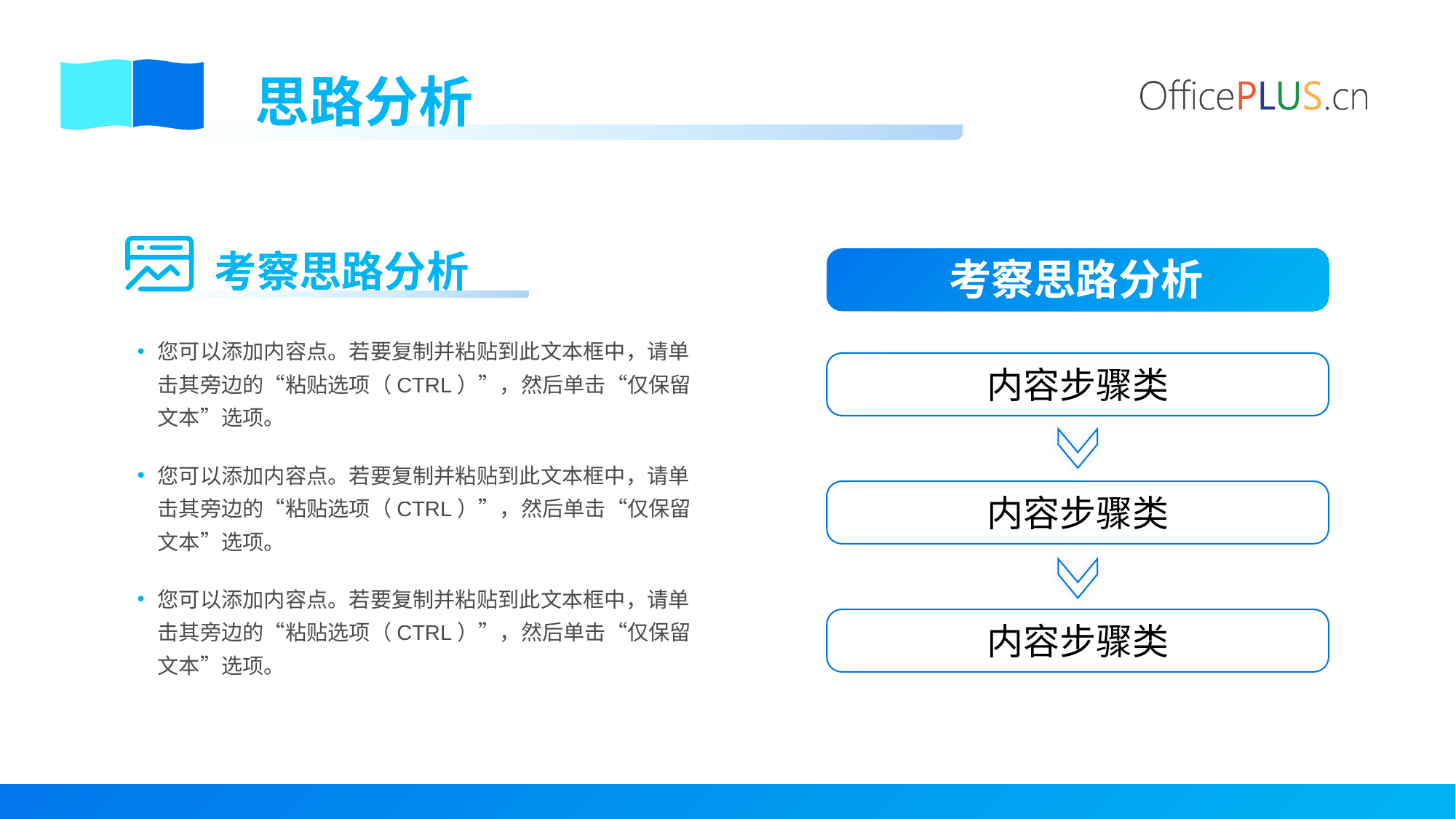

思路分析

考察思路分析
考察思路分析

您可以添加内容点。若要复制并粘贴到此文本框中，请单击其旁边的“粘贴选项（CTRL）”，然后单击“仅保留文本”选项。

内容步骤类

您可以添加内容点。若要复制并粘贴到此文本框中，请单击其旁边的“粘贴选项（CTRL）”，然后单击“仅保留文本”选项。

内容步骤类

您可以添加内容点。若要复制并粘贴到此文本框中，请单击其旁边的“粘贴选项（CTRL）”，然后单击“仅保留文本”选项。

内容步骤类